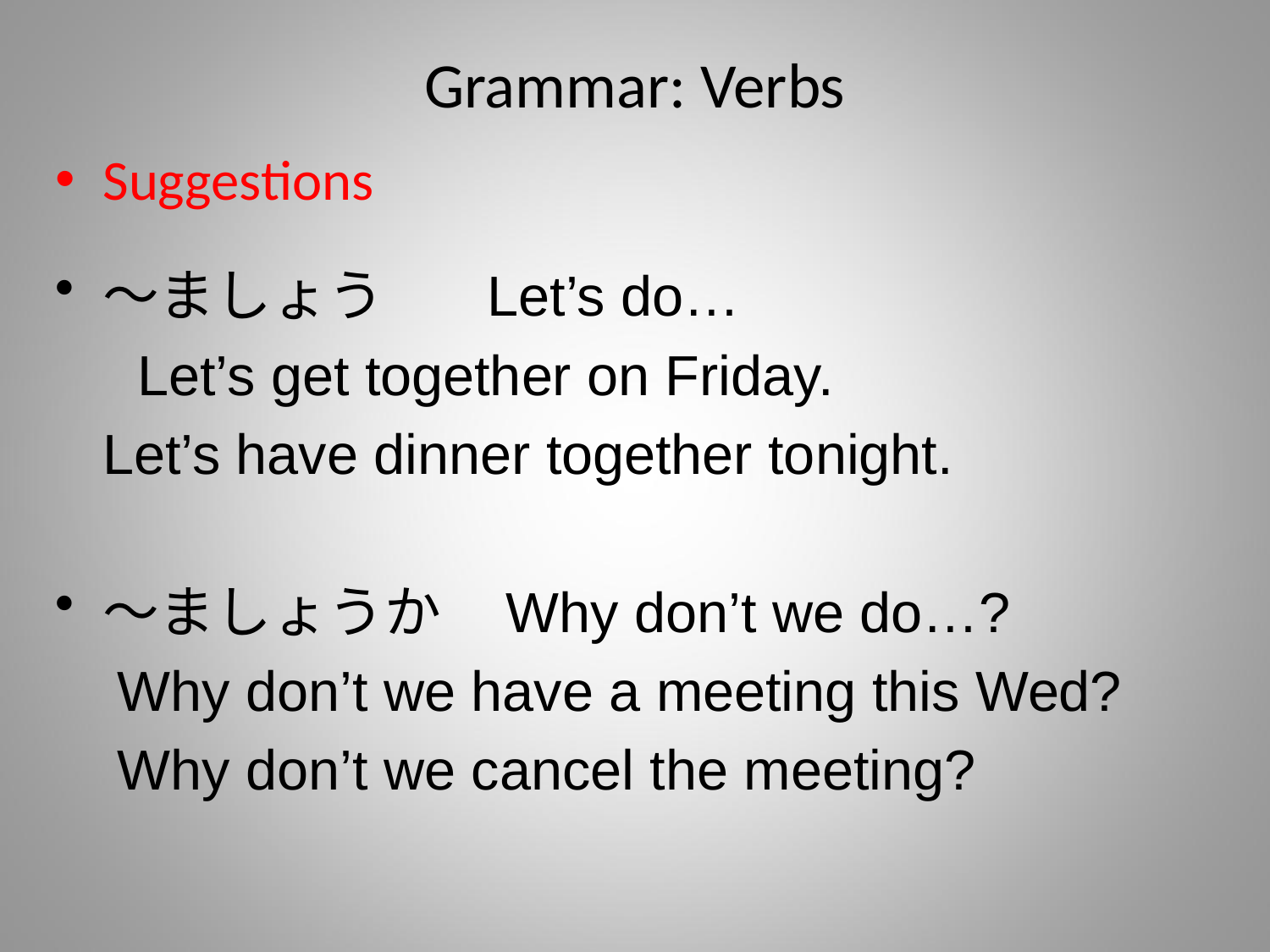

# Grammar: Verbs
Suggestions
～ましょう       Let’s do…
　 Let’s get together on Friday.
	Let’s have dinner together tonight.

～ましょうか    Why don’t we do…?
    Why don’t we have a meeting this Wed?
    Why don’t we cancel the meeting?